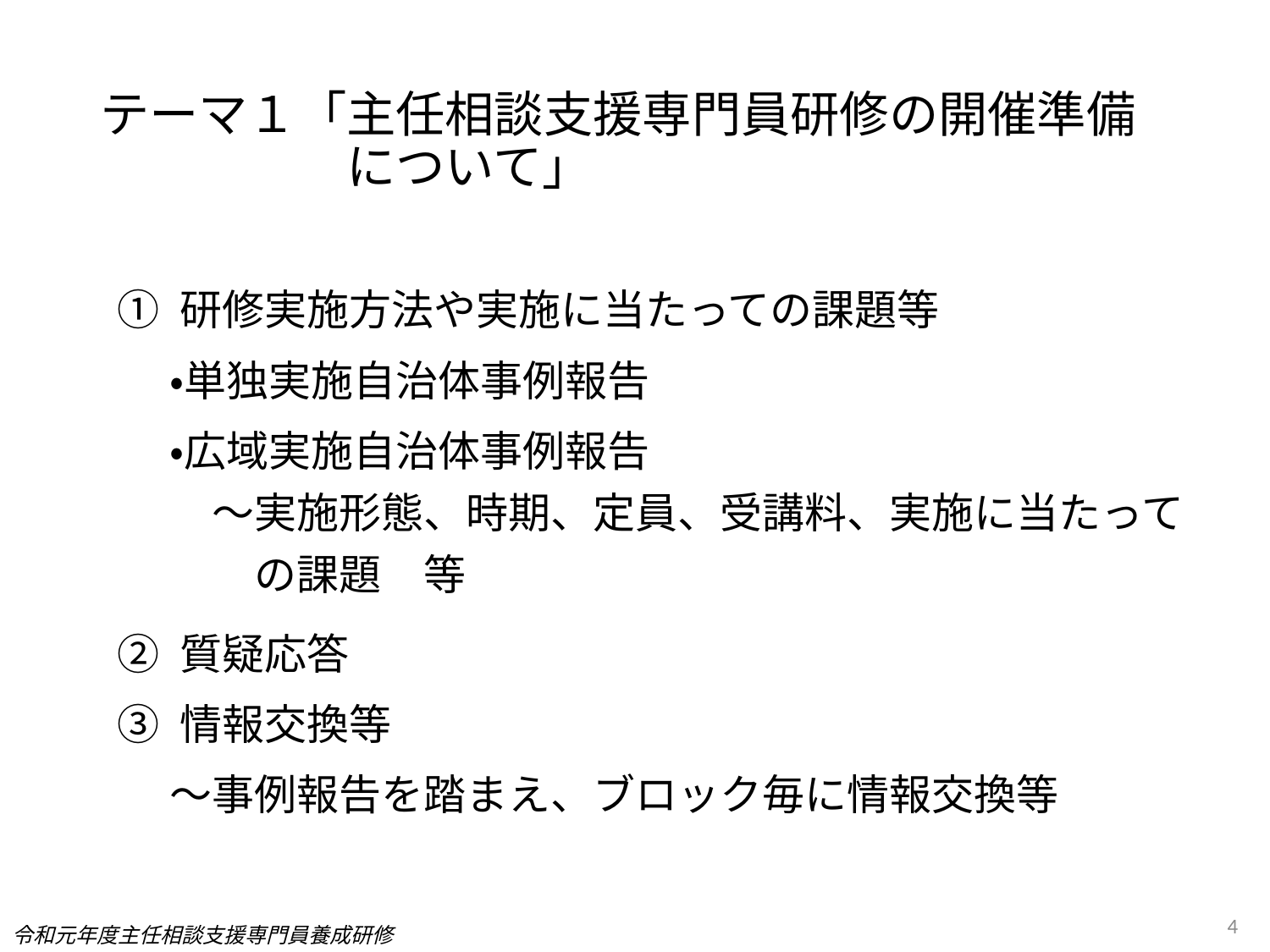

# テーマ１「主任相談支援専門員研修の開催準備 　　　　　について」
➀ 研修実施方法や実施に当たっての課題等
　 ・単独実施自治体事例報告
　 ・広域実施自治体事例報告
　 　～実施形態、時期、定員、受講料、実施に当たって
　　　 の課題　等
➁ 質疑応答
➂ 情報交換等
　 ～事例報告を踏まえ、ブロック毎に情報交換等
4
令和元年度主任相談支援専門員養成研修